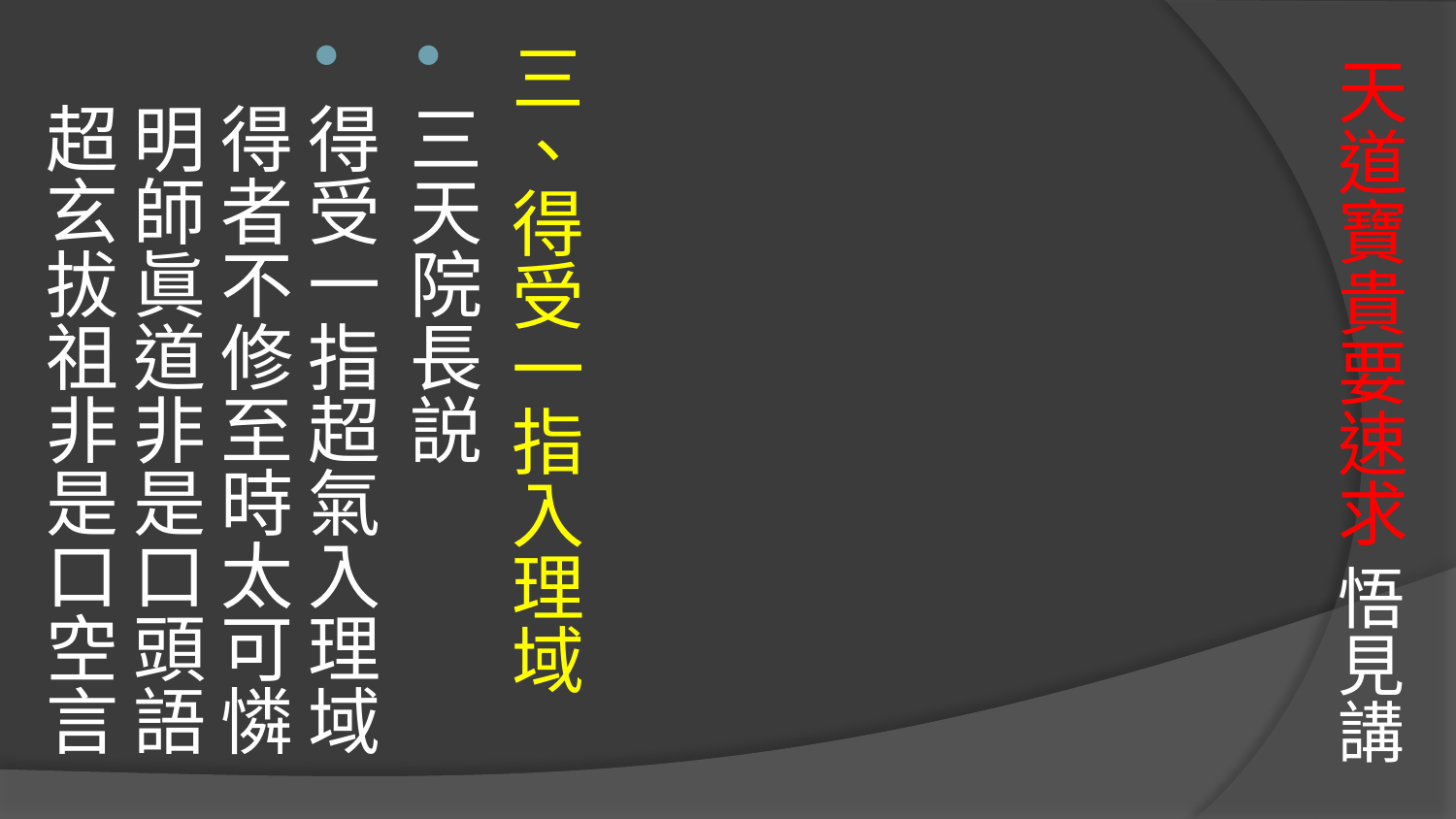

三、得受一指入理域
三天院長説
得受一指超氣入理域 
得者不修至時太可憐
明師眞道非是口頭語 
超玄拔祖非是口空言
# 天道寶貴要速求 悟見講